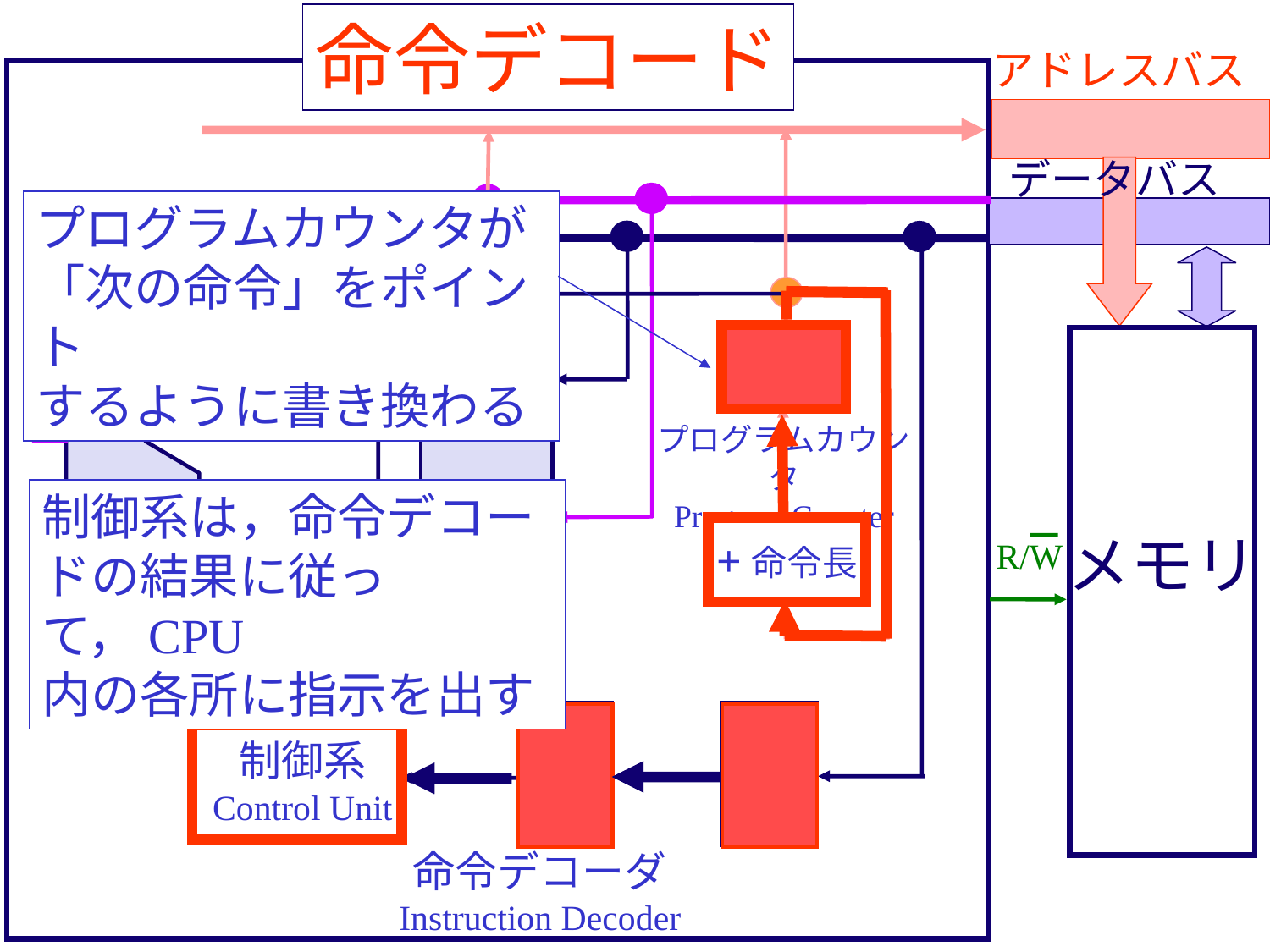

命令デコード
アドレスバス

データバス

プログラムカウンタが
「次の命令」をポイント
するように書き換わる

プログラムカウンタ
Program Counter

制御系は，命令デコードの結果に従って，CPU
内の各所に指示を出す

+命令長

メモリ
R/W

制御系
Control Unit

命令デコーダ
Instruction Decoder